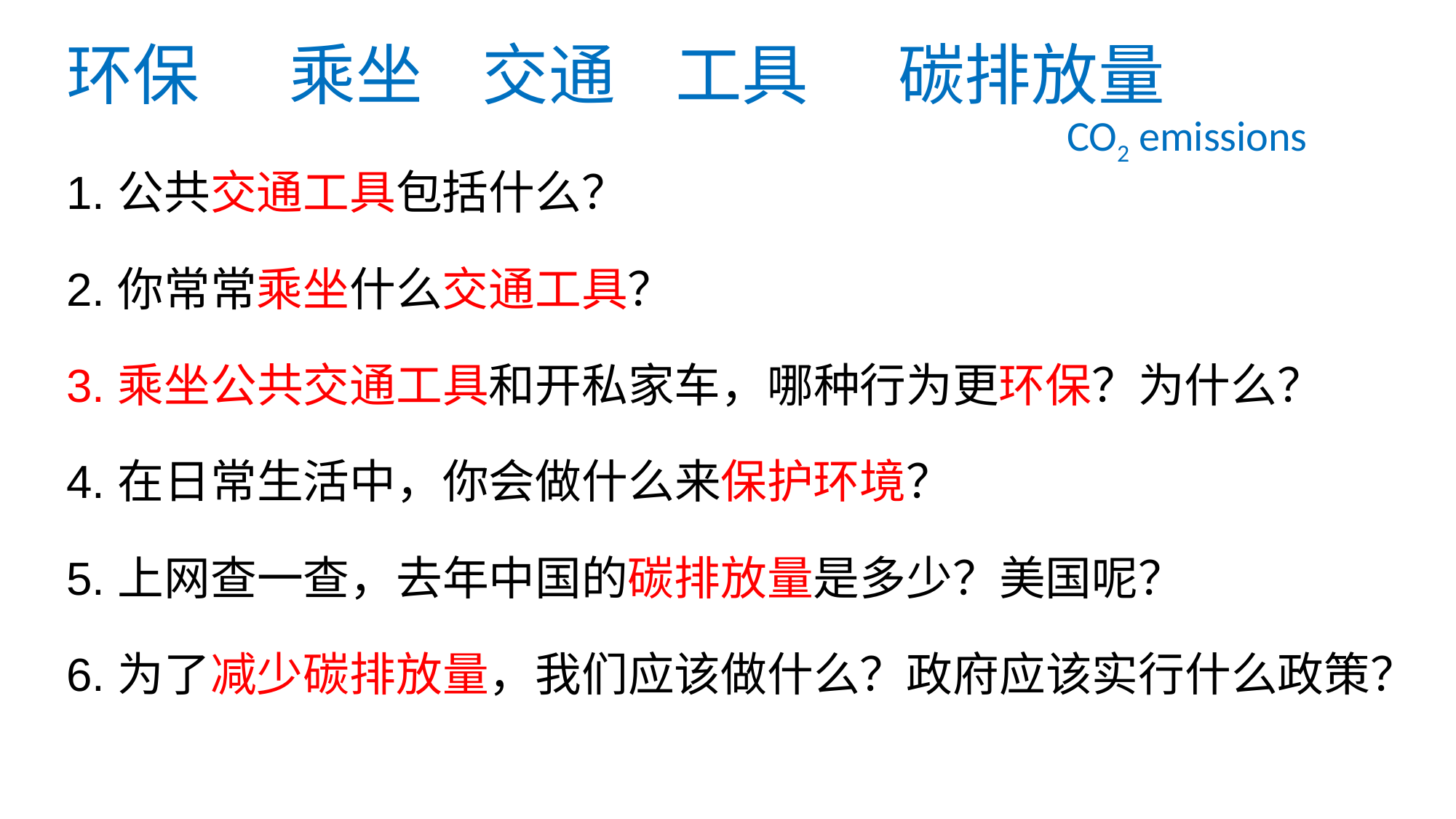

# 环保      乘坐    交通    工具      碳排放量
CO2 emissions
公共交通工具包括什么？
你常常乘坐什么交通工具？
乘坐公共交通工具和开私家车，哪种行为更环保？为什么？
在日常生活中，你会做什么来保护环境？
上网查一查，去年中国的碳排放量是多少？美国呢？
为了减少碳排放量，我们应该做什么？政府应该实行什么政策？